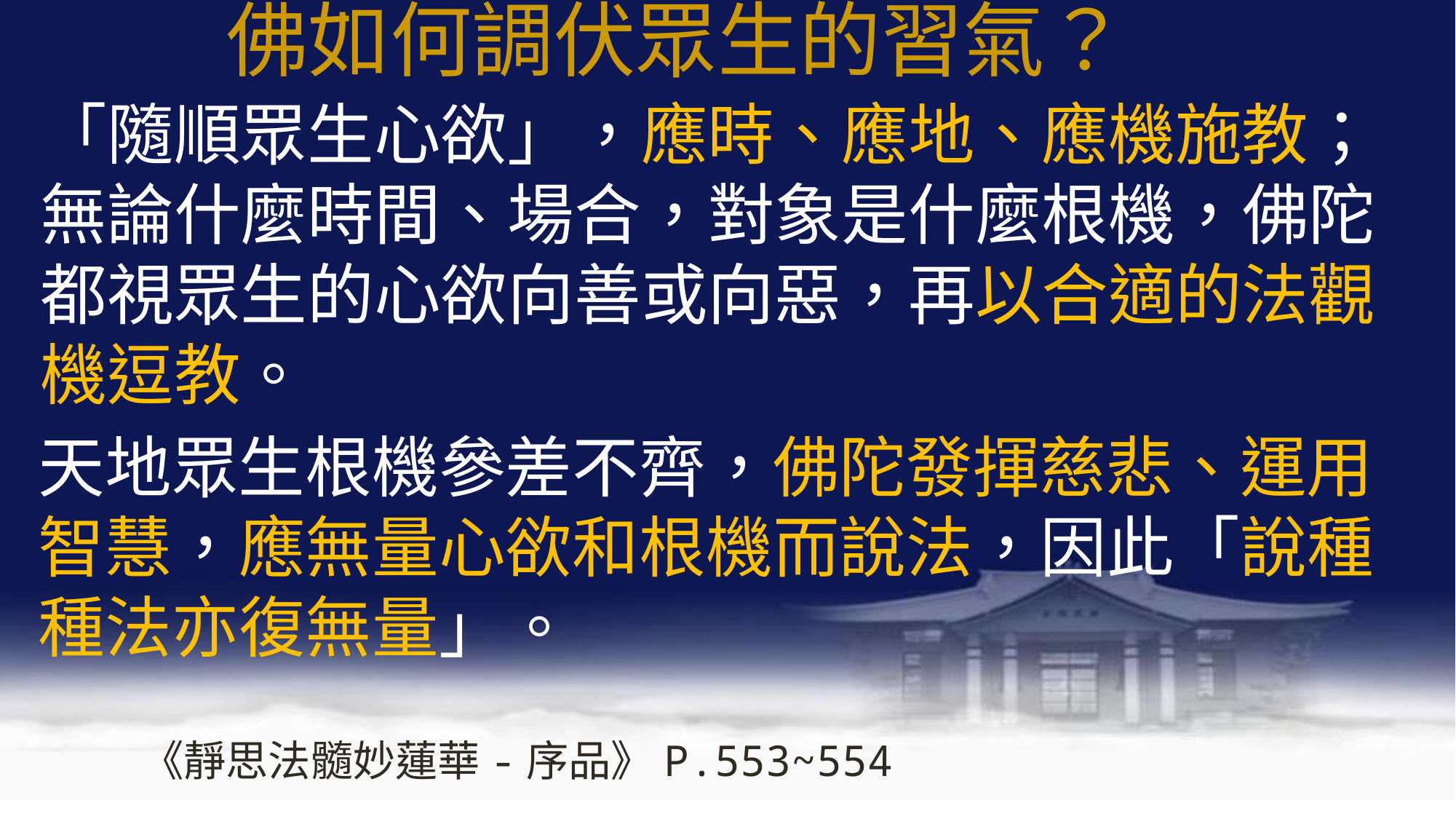

# 佛如何調伏眾生的習氣？
「隨順眾生心欲」，應時、應地、應機施教；無論什麼時間、場合，對象是什麼根機，佛陀都視眾生的心欲向善或向惡，再以合適的法觀機逗教。
天地眾生根機參差不齊，佛陀發揮慈悲、運用智慧，應無量心欲和根機而說法，因此「說種種法亦復無量」。
《靜思法髓妙蓮華-序品》P.553~554